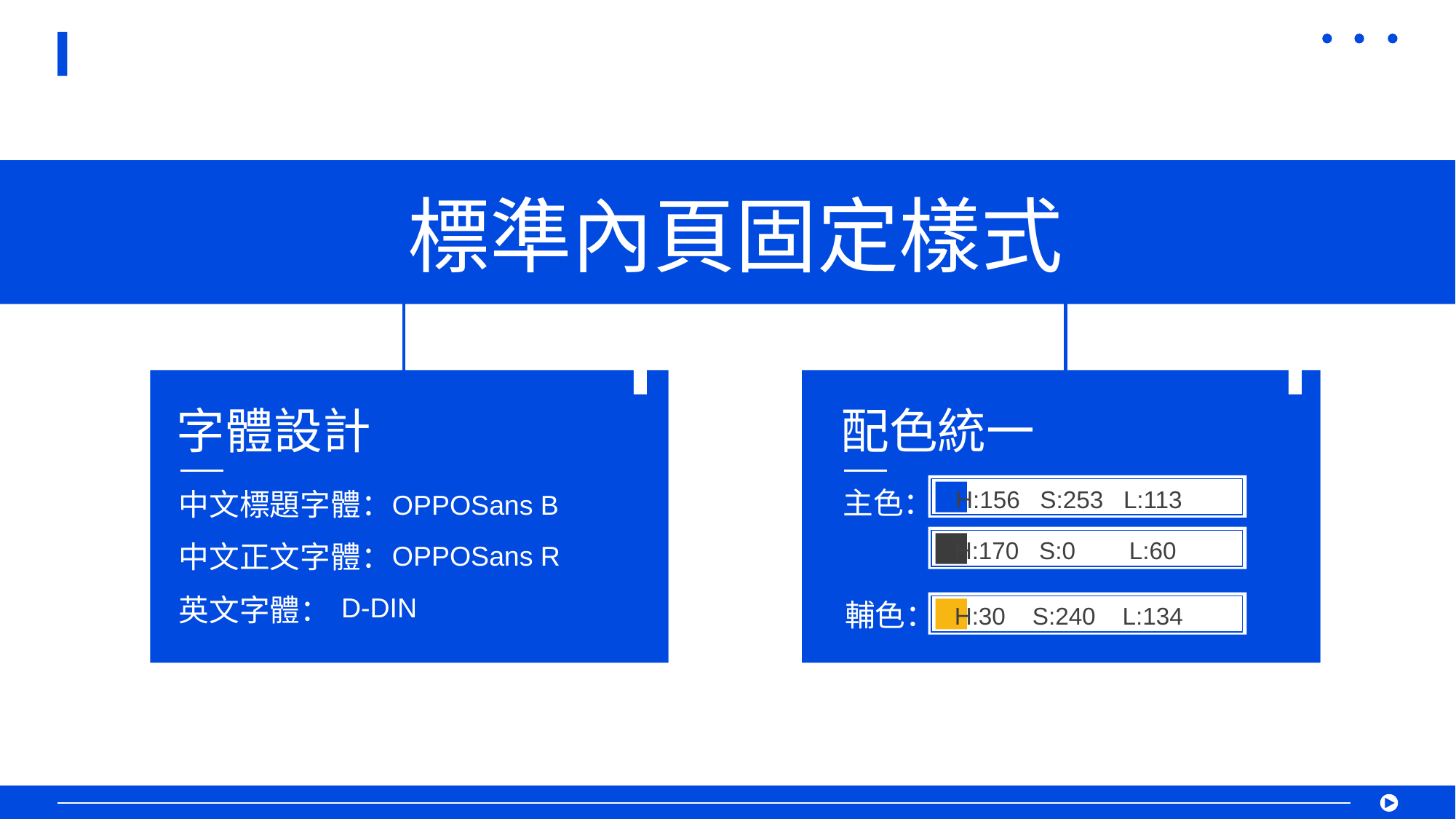

標準內頁固定樣式

字體設計
配色統一
主色：
中文標題字體：
中文正文字體：
英文字體：
H:156   S:253   L:113

OPPOSans B
H:170   S:0        L:60

OPPOSans R
輔色：
H:30    S:240    L:134

D-DIN